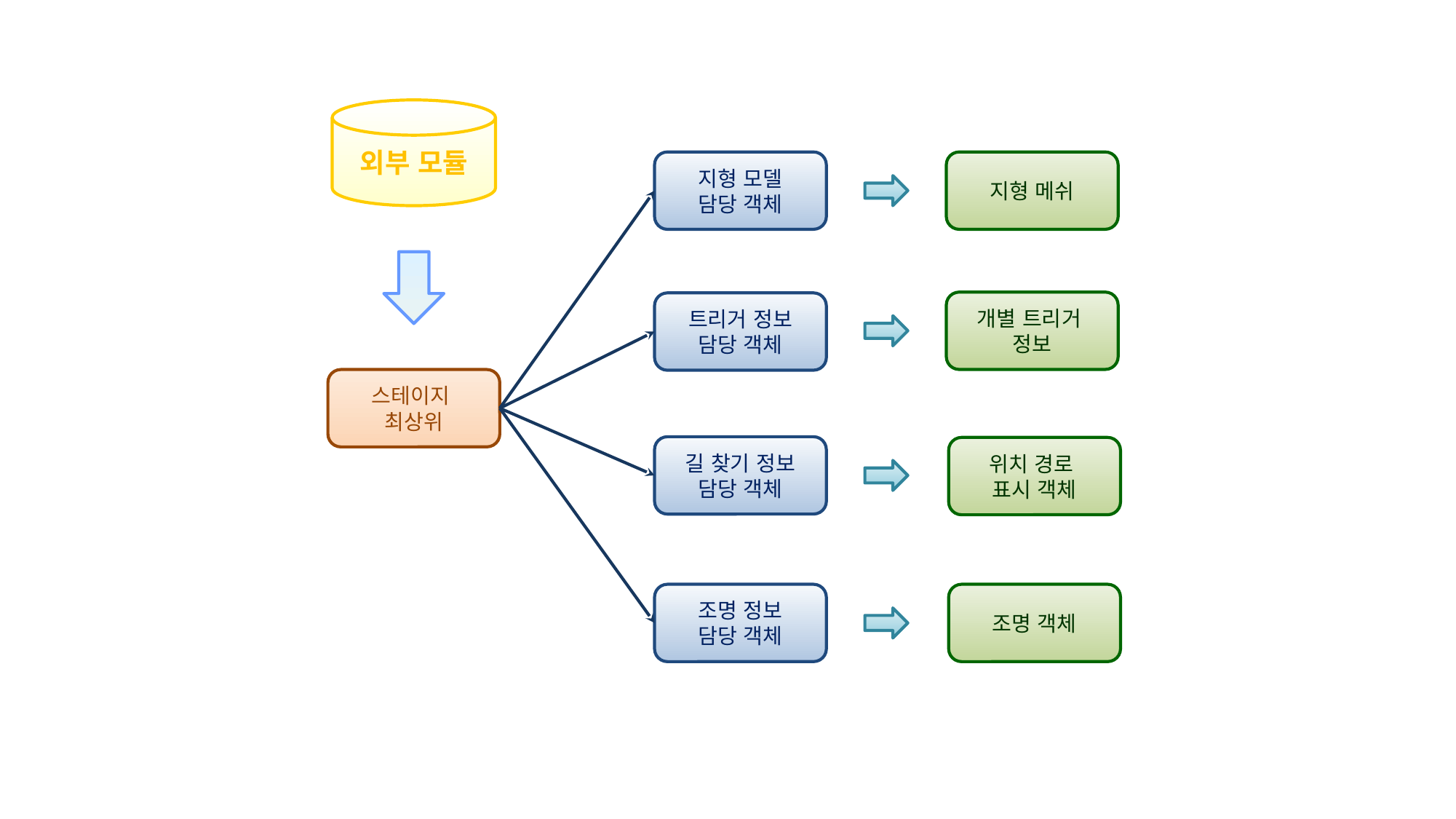

외부 모듈
지형 모델
담당 객체
지형 메쉬

개별 트리거
정보
트리거 정보
담당 객체

스테이지
최상위
길 찾기 정보
담당 객체
위치 경로
표시 객체

조명 정보
담당 객체
조명 객체